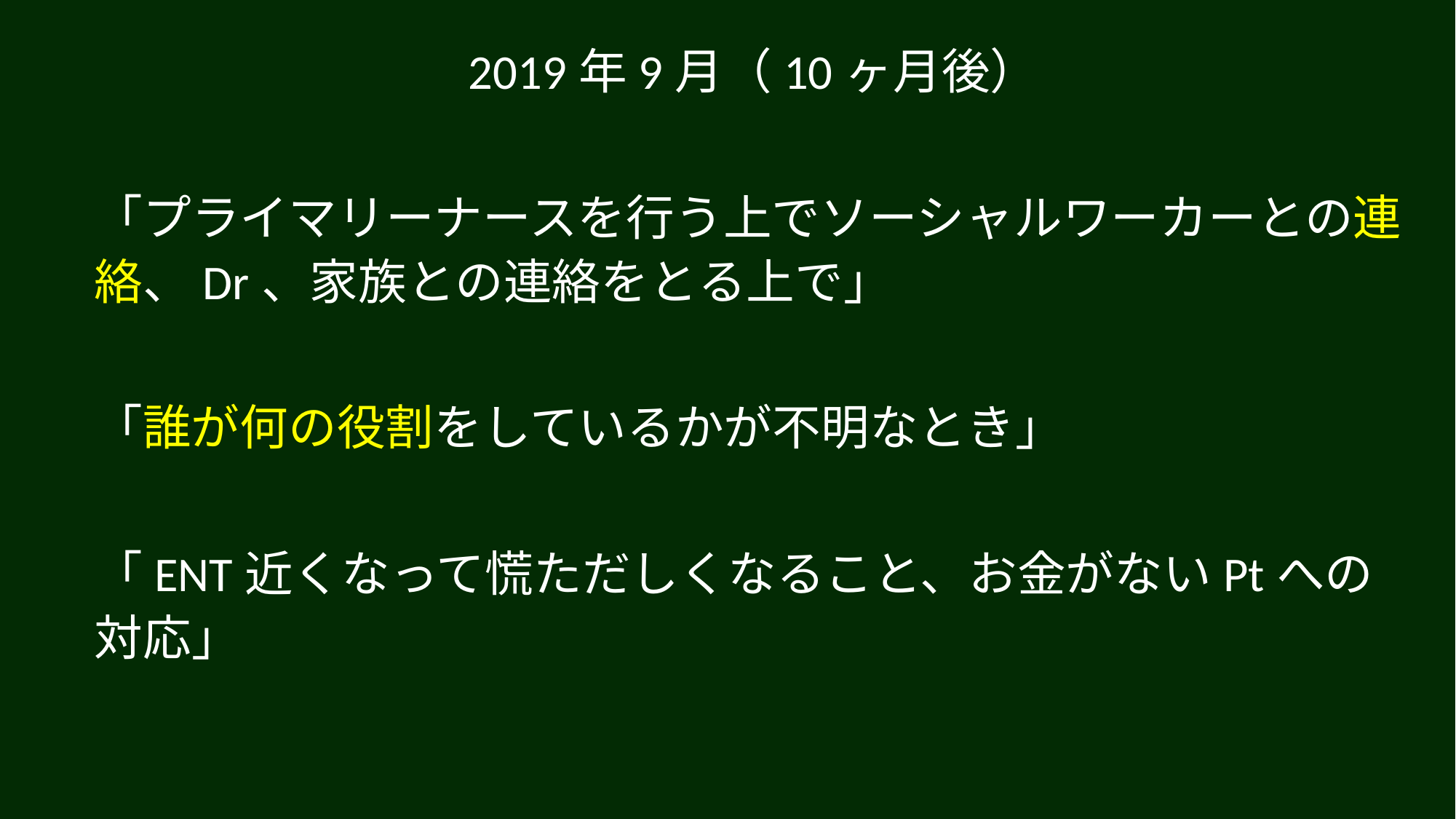

2019年9月（10ヶ月後）
「プライマリーナースを行う上でソーシャルワーカーとの連絡、Dr、家族との連絡をとる上で」
「誰が何の役割をしているかが不明なとき」
「ENT近くなって慌ただしくなること、お金がないPtへの対応」